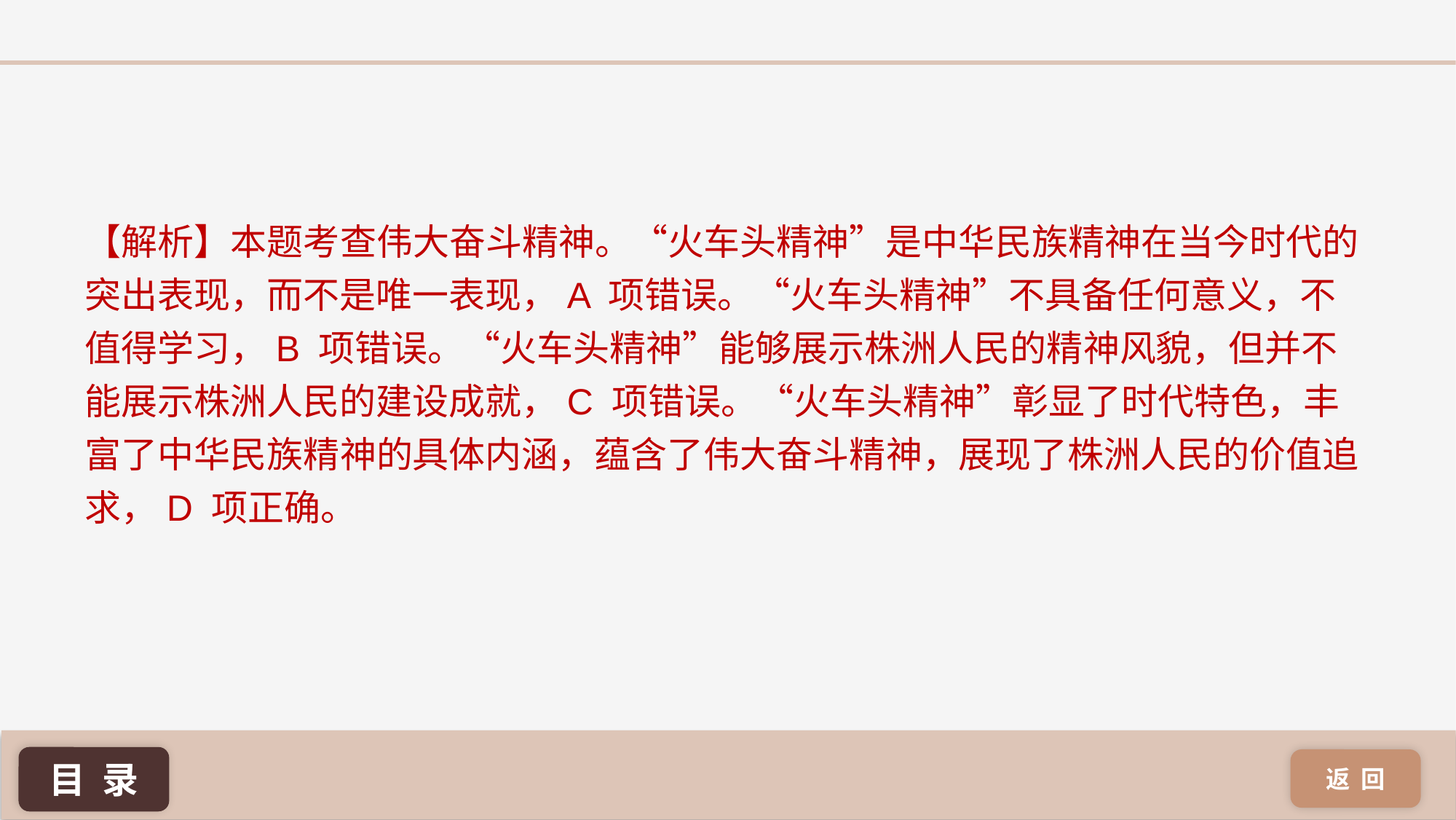

【解析】本题考查伟大奋斗精神。“火车头精神”是中华民族精神在当今时代的突出表现，而不是唯一表现，A 项错误。“火车头精神”不具备任何意义，不值得学习，B 项错误。“火车头精神”能够展示株洲人民的精神风貌，但并不能展示株洲人民的建设成就，C 项错误。“火车头精神”彰显了时代特色，丰富了中华民族精神的具体内涵，蕴含了伟大奋斗精神，展现了株洲人民的价值追求，D 项正确。
返  回